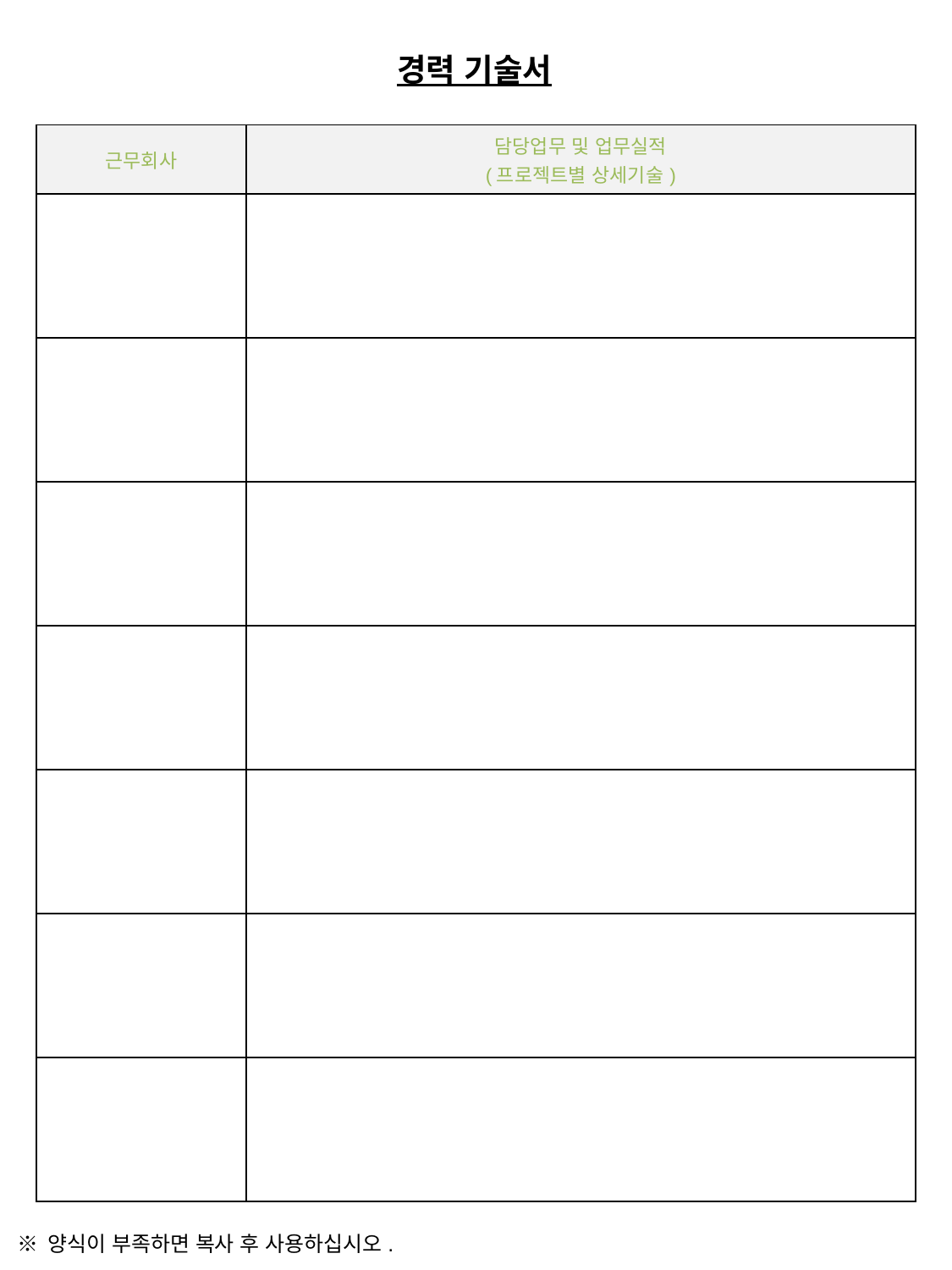

경력 기술서
| 근무회사 | 담당업무 및 업무실적 (프로젝트별 상세기술) |
| --- | --- |
|  |  |
|  |  |
|  |  |
|  |  |
|  |  |
|  |  |
|  |  |
※ 양식이 부족하면 복사 후 사용하십시오.